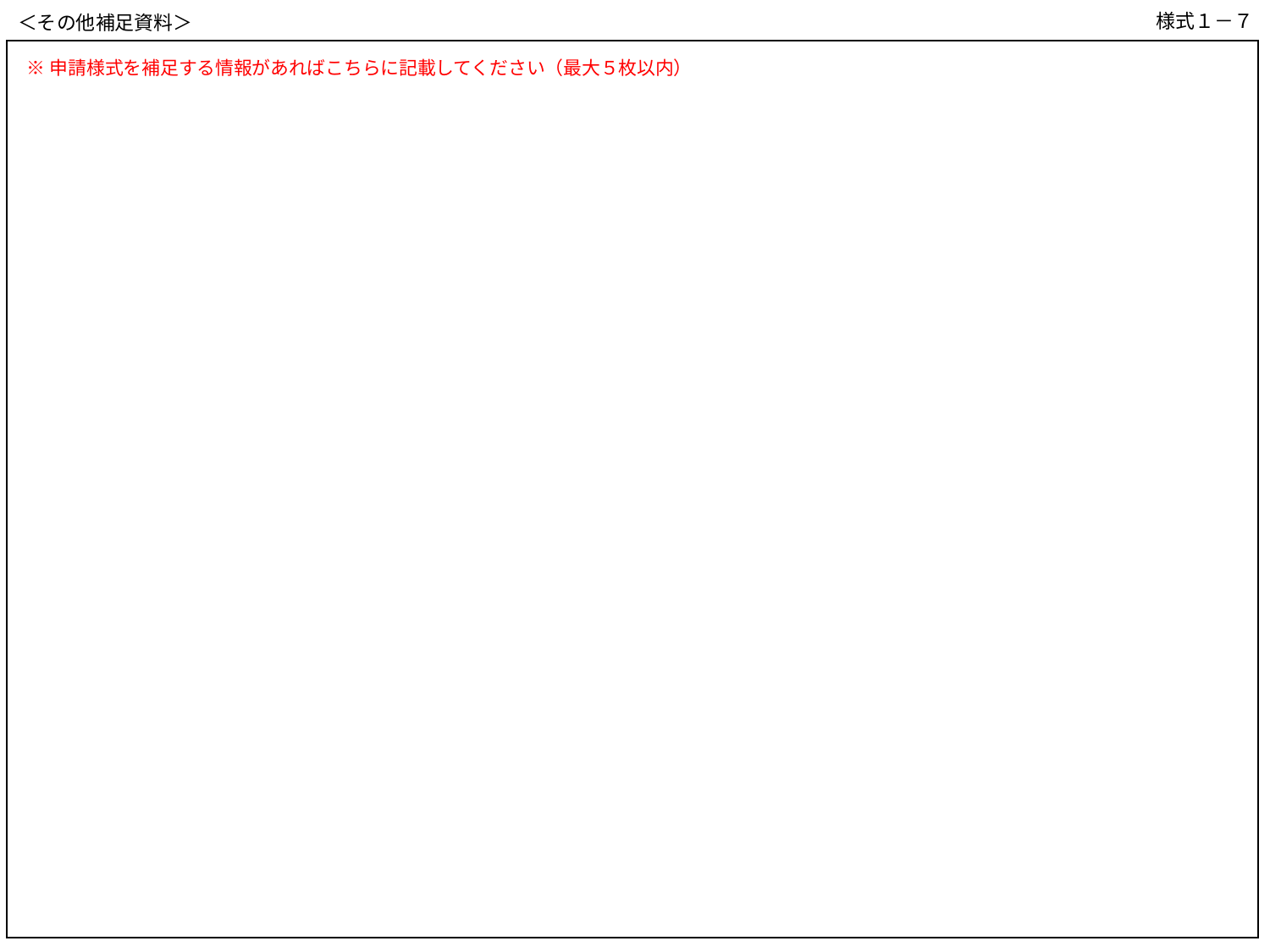

様式１－７
＜その他補足資料＞

※申請様式を補足する情報があればこちらに記載してください（最大５枚以内）